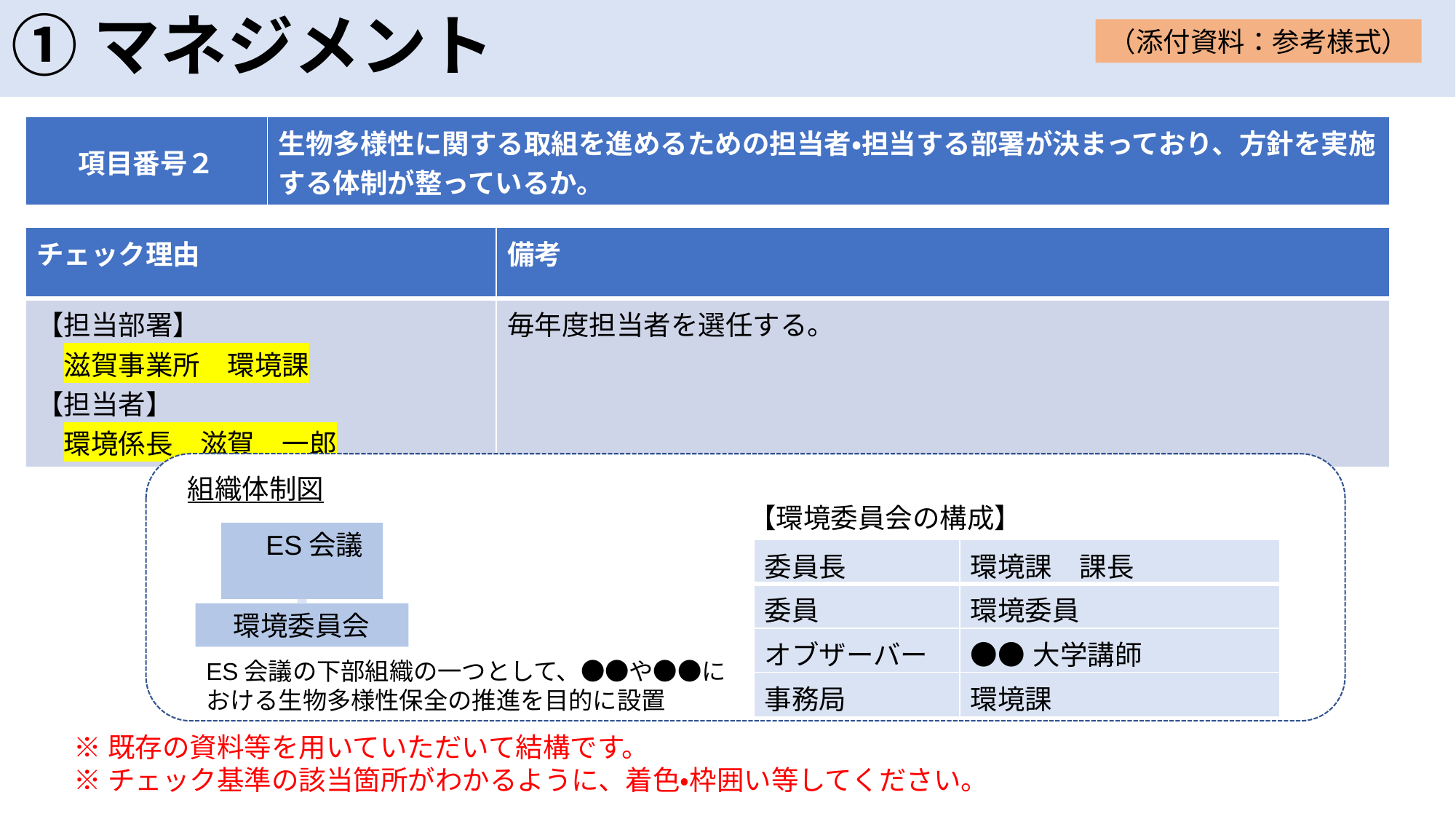

# ①マネジメント
（添付資料：参考様式）
| 項目番号２ | 生物多様性に関する取組を進めるための担当者・担当する部署が決まっており、方針を実施する体制が整っているか。 |
| --- | --- |
| チェック理由 | 備考 |
| --- | --- |
| 【担当部署】 　滋賀事業所　環境課 【担当者】 　環境係長　滋賀　一郎 | 毎年度担当者を選任する。 |

組織体制図
【環境委員会の構成】
　ES会議
| 委員長 | 環境課　課長 |
| --- | --- |
| 委員 | 環境委員 |
| オブザーバー | ●●大学講師 |
| 事務局 | 環境課 |
　環境委員会
ES会議の下部組織の一つとして、●●や●●における生物多様性保全の推進を目的に設置
※既存の資料等を用いていただいて結構です。
※チェック基準の該当箇所がわかるように、着色・枠囲い等してください。